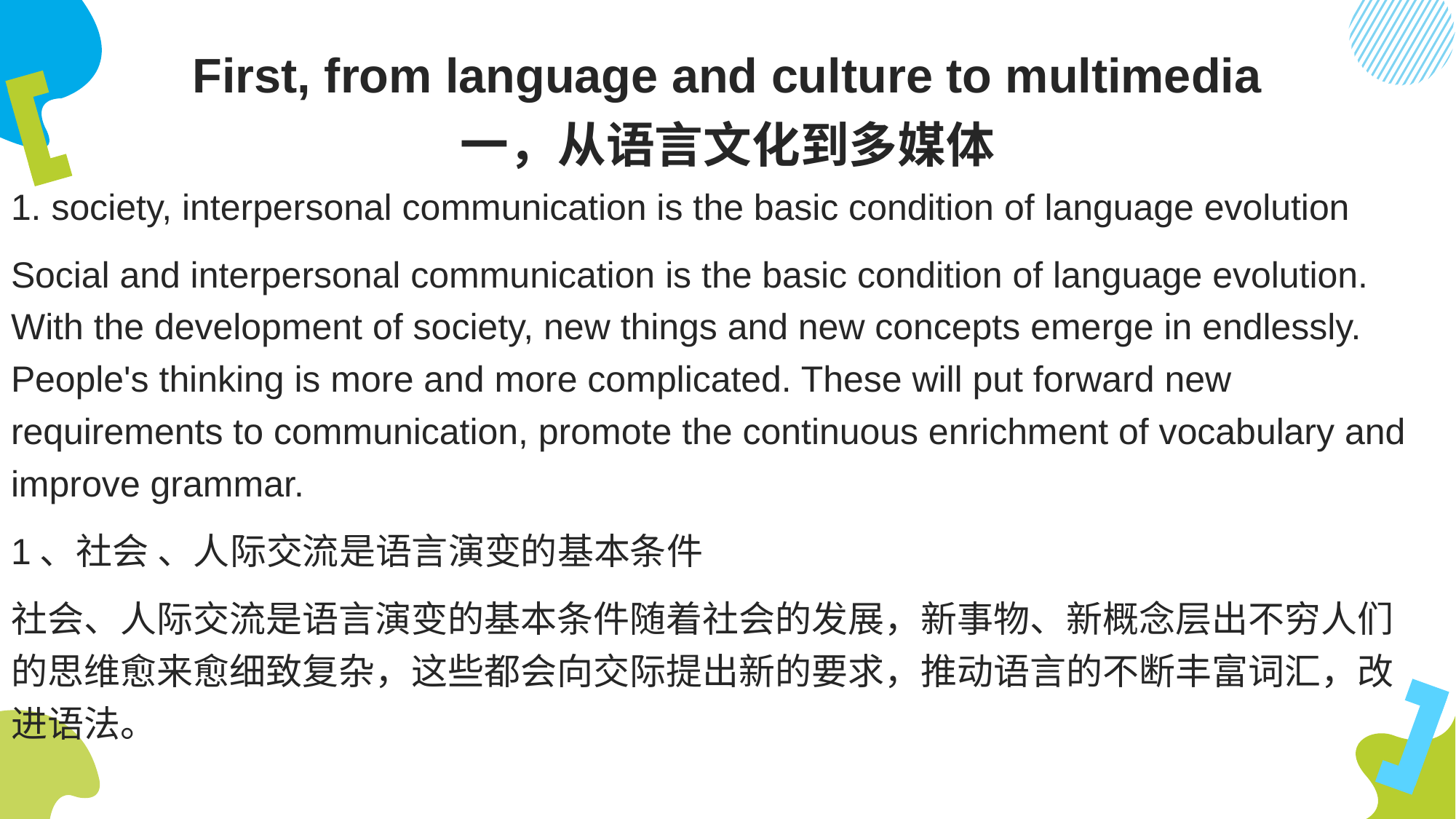

# First, from language and culture to multimedia 一，从语言文化到多媒体
1. society, interpersonal communication is the basic condition of language evolution
Social and interpersonal communication is the basic condition of language evolution. With the development of society, new things and new concepts emerge in endlessly. People's thinking is more and more complicated. These will put forward new requirements to communication, promote the continuous enrichment of vocabulary and improve grammar.
1、社会 、人际交流是语言演变的基本条件
社会、人际交流是语言演变的基本条件随着社会的发展，新事物、新概念层出不穷人们的思维愈来愈细致复杂，这些都会向交际提出新的要求，推动语言的不断丰富词汇，改进语法。